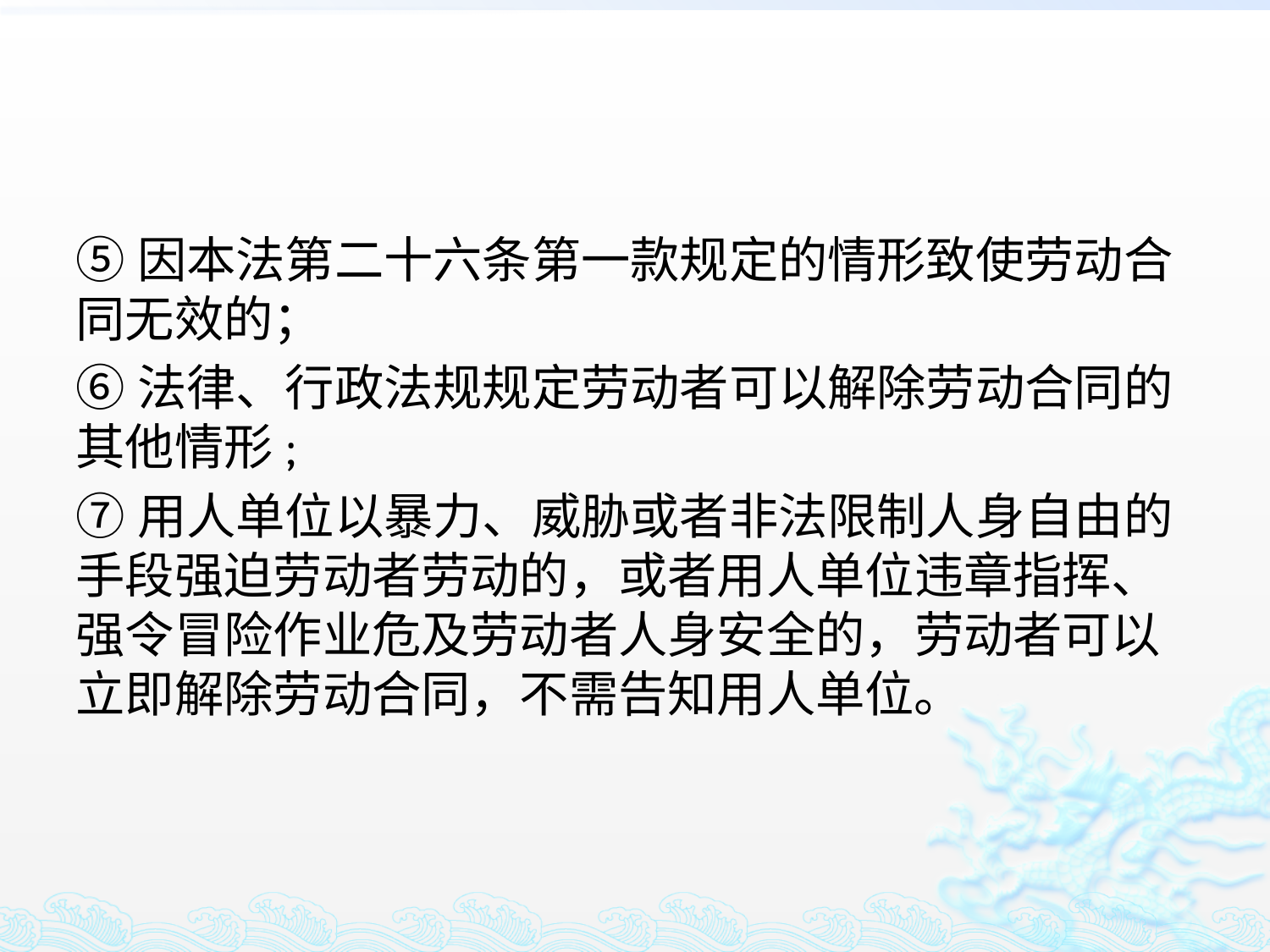

#
⑤因本法第二十六条第一款规定的情形致使劳动合同无效的；
⑥法律、行政法规规定劳动者可以解除劳动合同的其他情形;
⑦用人单位以暴力、威胁或者非法限制人身自由的手段强迫劳动者劳动的，或者用人单位违章指挥、强令冒险作业危及劳动者人身安全的，劳动者可以立即解除劳动合同，不需告知用人单位。